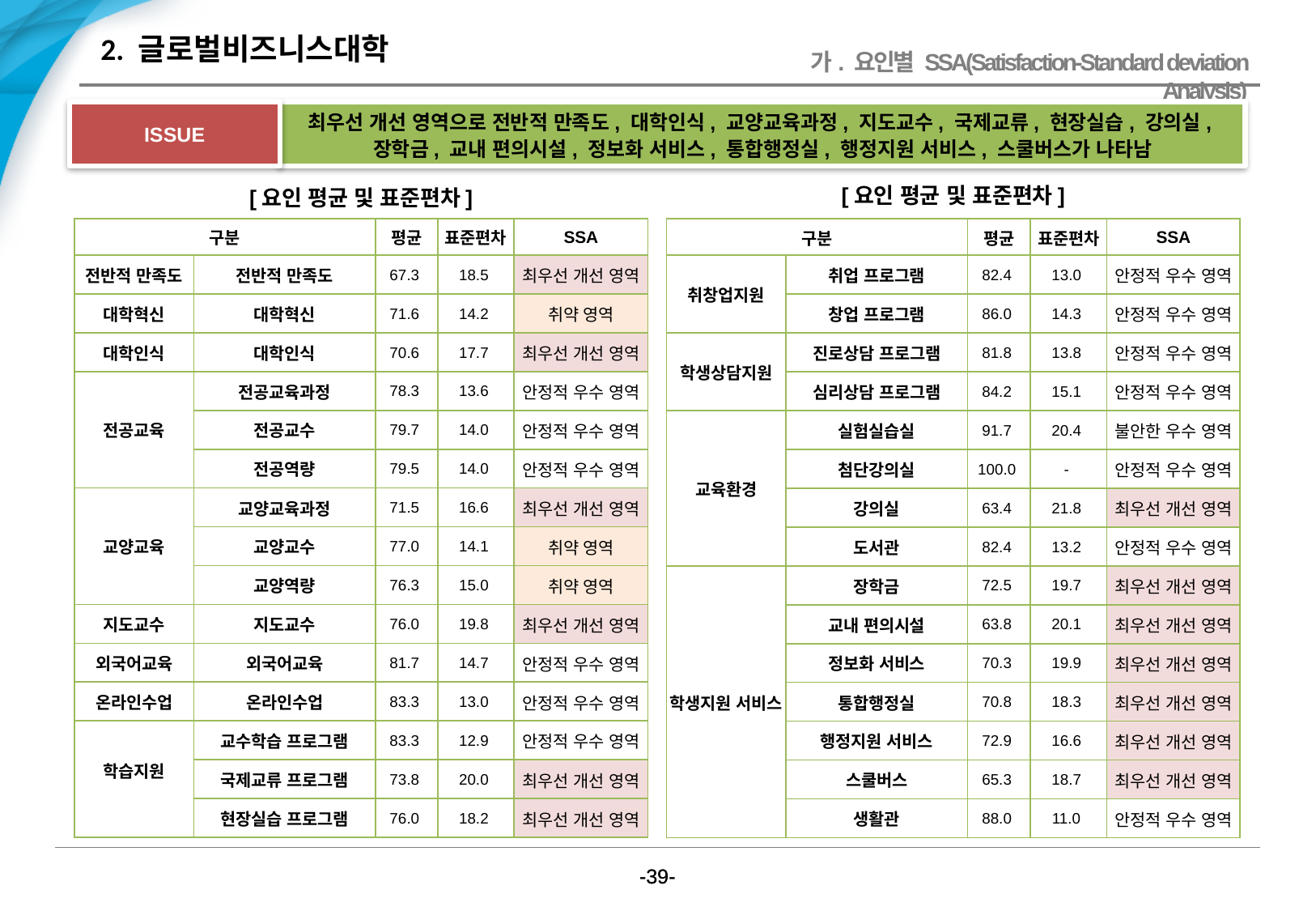

# 2. 글로벌비즈니스대학
가. 요인별 SSA(Satisfaction-Standard deviation Analysis)
최우선 개선 영역으로 전반적 만족도, 대학인식, 교양교육과정, 지도교수, 국제교류, 현장실습, 강의실,
장학금, 교내 편의시설, 정보화 서비스, 통합행정실, 행정지원 서비스, 스쿨버스가 나타남
ISSUE
[요인 평균 및 표준편차]
[요인 평균 및 표준편차]
| 구분 |  | 평균 | 표준편차 | SSA |
| --- | --- | --- | --- | --- |
| 전반적 만족도 | 전반적 만족도 | 67.3 | 18.5 | 최우선 개선 영역 |
| 대학혁신 | 대학혁신 | 71.6 | 14.2 | 취약 영역 |
| 대학인식 | 대학인식 | 70.6 | 17.7 | 최우선 개선 영역 |
| 전공교육 | 전공교육과정 | 78.3 | 13.6 | 안정적 우수 영역 |
|  | 전공교수 | 79.7 | 14.0 | 안정적 우수 영역 |
|  | 전공역량 | 79.5 | 14.0 | 안정적 우수 영역 |
| 교양교육 | 교양교육과정 | 71.5 | 16.6 | 최우선 개선 영역 |
|  | 교양교수 | 77.0 | 14.1 | 취약 영역 |
|  | 교양역량 | 76.3 | 15.0 | 취약 영역 |
| 지도교수 | 지도교수 | 76.0 | 19.8 | 최우선 개선 영역 |
| 외국어교육 | 외국어교육 | 81.7 | 14.7 | 안정적 우수 영역 |
| 온라인수업 | 온라인수업 | 83.3 | 13.0 | 안정적 우수 영역 |
| 학습지원 | 교수학습 프로그램 | 83.3 | 12.9 | 안정적 우수 영역 |
|  | 국제교류 프로그램 | 73.8 | 20.0 | 최우선 개선 영역 |
|  | 현장실습 프로그램 | 76.0 | 18.2 | 최우선 개선 영역 |
| 구분 |  | 평균 | 표준편차 | SSA |
| --- | --- | --- | --- | --- |
| 취창업지원 | 취업 프로그램 | 82.4 | 13.0 | 안정적 우수 영역 |
|  | 창업 프로그램 | 86.0 | 14.3 | 안정적 우수 영역 |
| 학생상담지원 | 진로상담 프로그램 | 81.8 | 13.8 | 안정적 우수 영역 |
|  | 심리상담 프로그램 | 84.2 | 15.1 | 안정적 우수 영역 |
| 교육환경 | 실험실습실 | 91.7 | 20.4 | 불안한 우수 영역 |
|  | 첨단강의실 | 100.0 | - | 안정적 우수 영역 |
|  | 강의실 | 63.4 | 21.8 | 최우선 개선 영역 |
|  | 도서관 | 82.4 | 13.2 | 안정적 우수 영역 |
| 학생지원 서비스 | 장학금 | 72.5 | 19.7 | 최우선 개선 영역 |
|  | 교내 편의시설 | 63.8 | 20.1 | 최우선 개선 영역 |
|  | 정보화 서비스 | 70.3 | 19.9 | 최우선 개선 영역 |
|  | 통합행정실 | 70.8 | 18.3 | 최우선 개선 영역 |
|  | 행정지원 서비스 | 72.9 | 16.6 | 최우선 개선 영역 |
|  | 스쿨버스 | 65.3 | 18.7 | 최우선 개선 영역 |
|  | 생활관 | 88.0 | 11.0 | 안정적 우수 영역 |
-39-
-39-